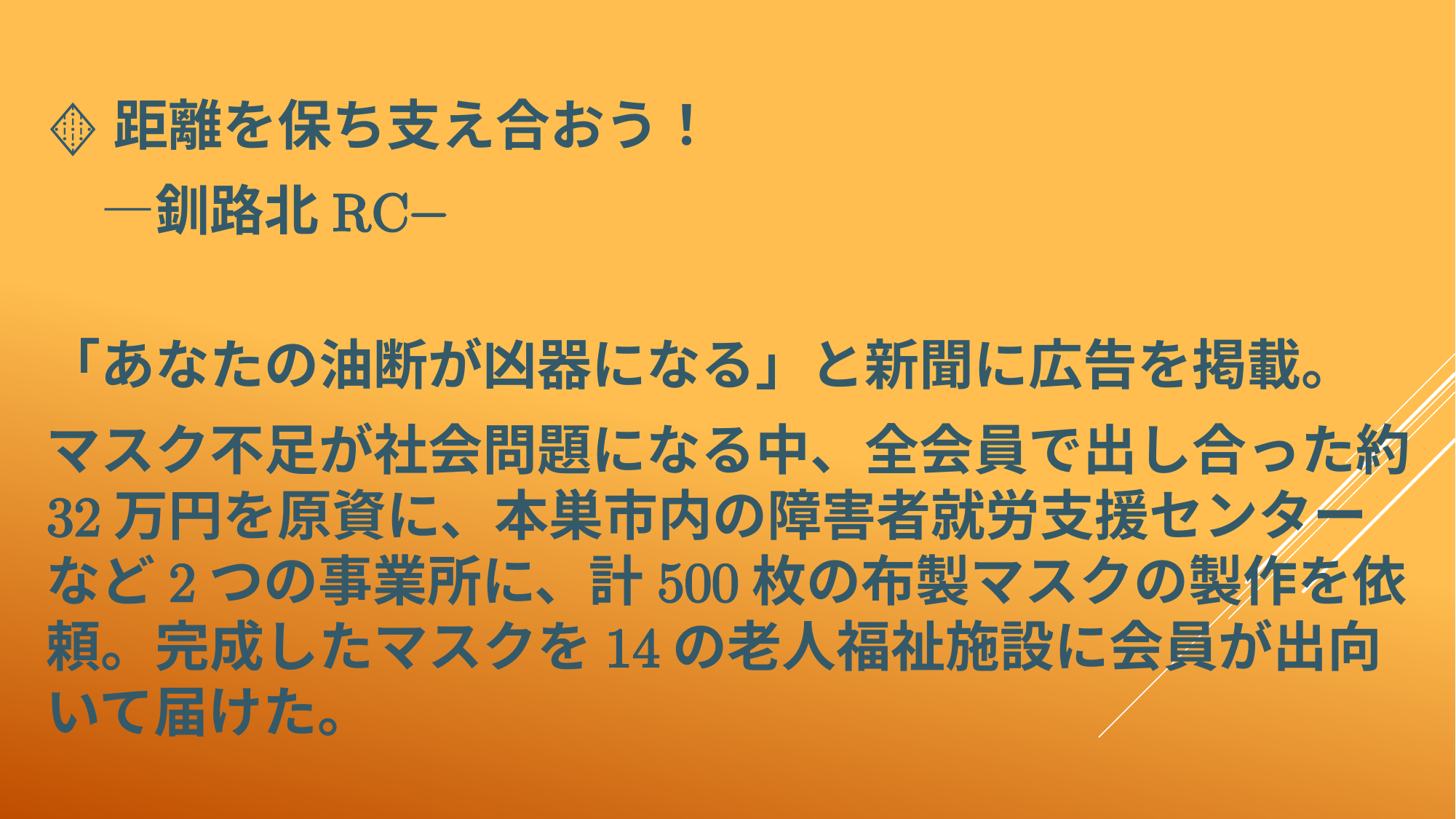

🔶距離を保ち支え合おう！
　―釧路北RC―

「あなたの油断が凶器になる」と新聞に広告を掲載。
マスク不足が社会問題になる中、全会員で出し合った約32万円を原資に、本巣市内の障害者就労支援センターなど2つの事業所に、計500枚の布製マスクの製作を依頼。完成したマスクを14の老人福祉施設に会員が出向いて届けた。